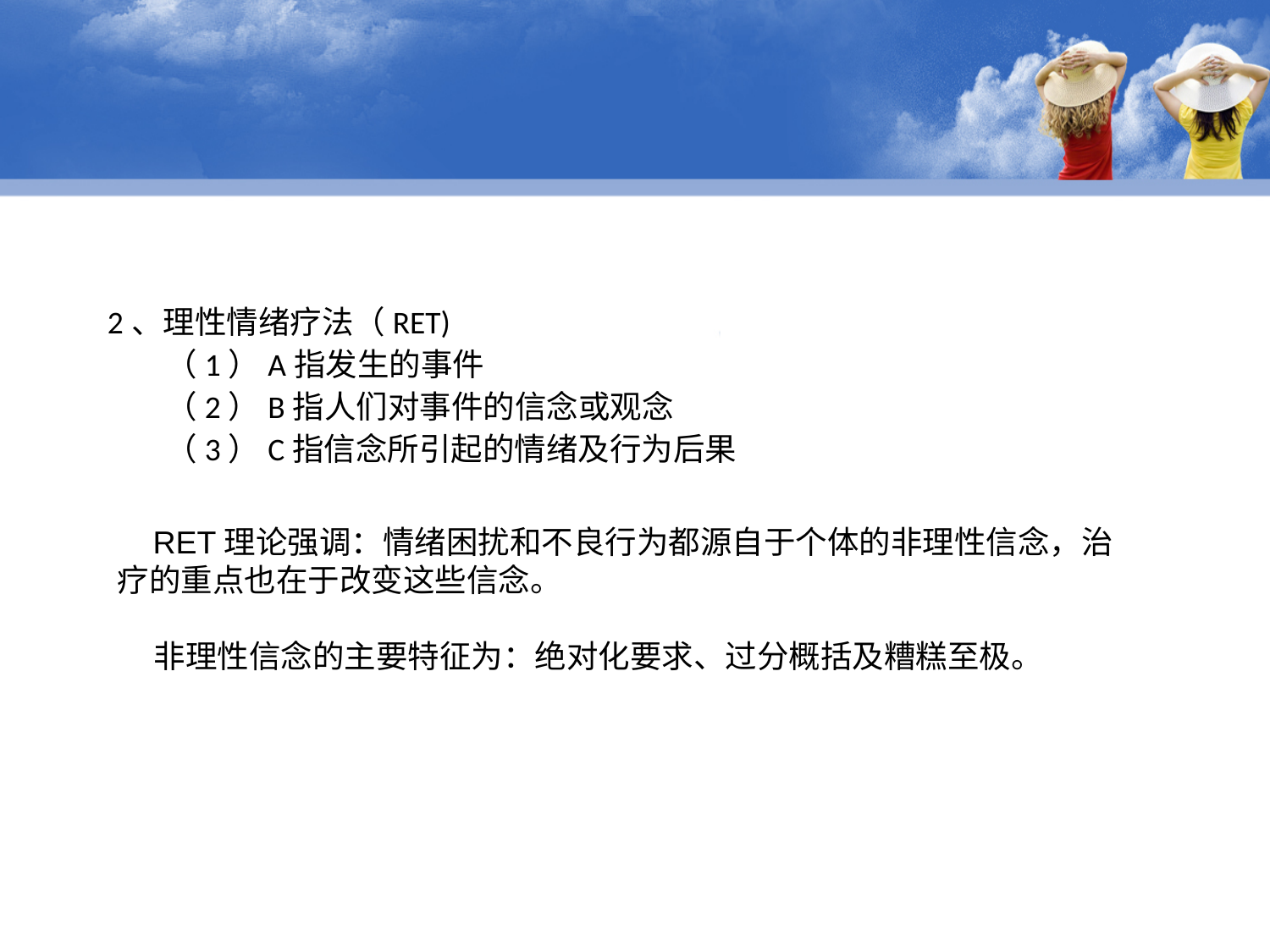

2、理性情绪疗法（RET)
       （1）A指发生的事件
       （2）B指人们对事件的信念或观念
       （3）C指信念所引起的情绪及行为后果
    RET理论强调：情绪困扰和不良行为都源自于个体的非理性信念，治疗的重点也在于改变这些信念。

    非理性信念的主要特征为：绝对化要求、过分概括及糟糕至极。